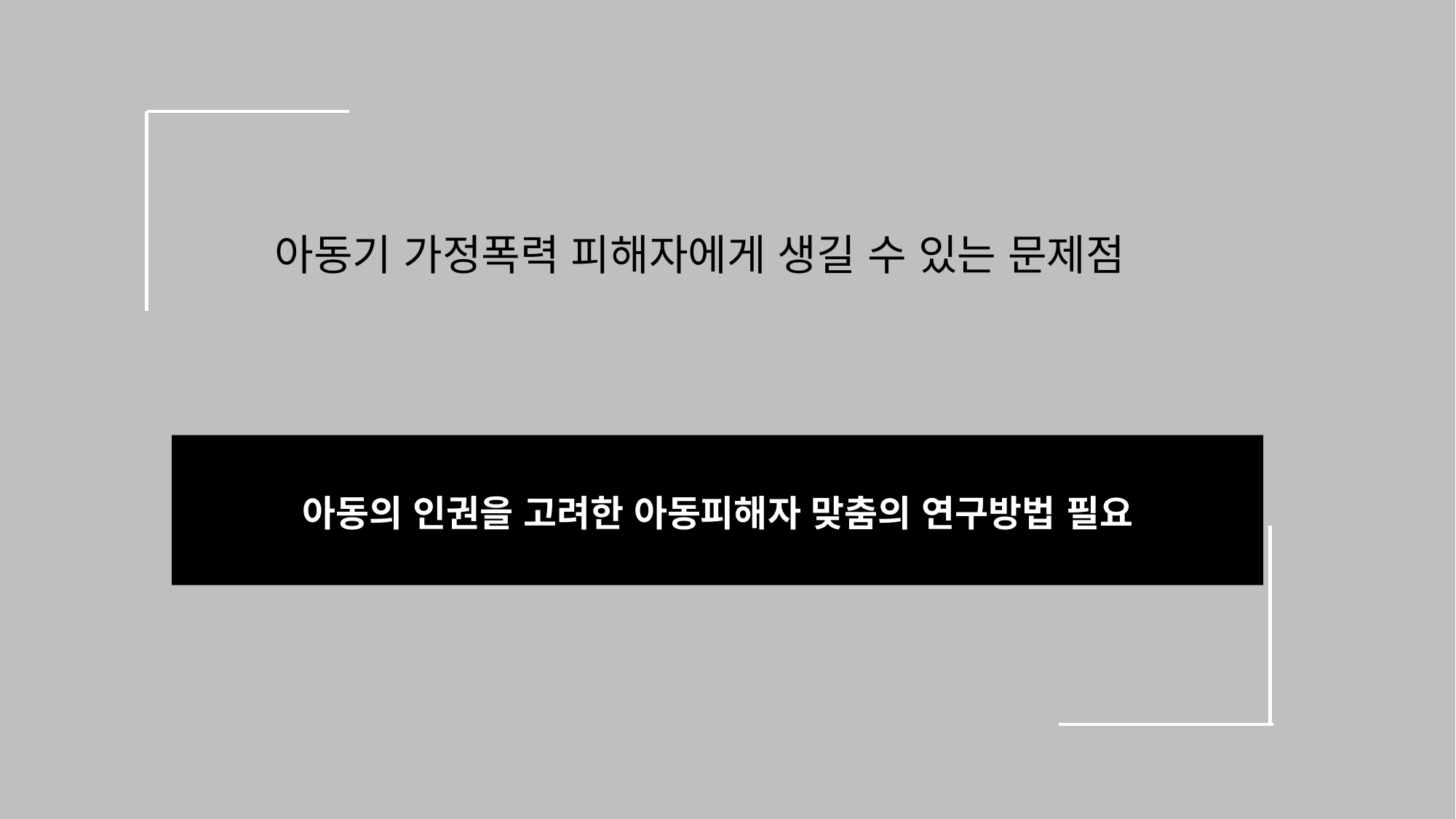

# 아동기 가정폭력 피해자에게 생길 수 있는 문제점
어린 나이에 시작
아동의 인권을 고려한 아동피해자 맞춤의 연구방법 필요
음주행위를 더 어린 나이에 시작

 알콜 중독이나 약물 남용의 발병 위험이 높아지는 것